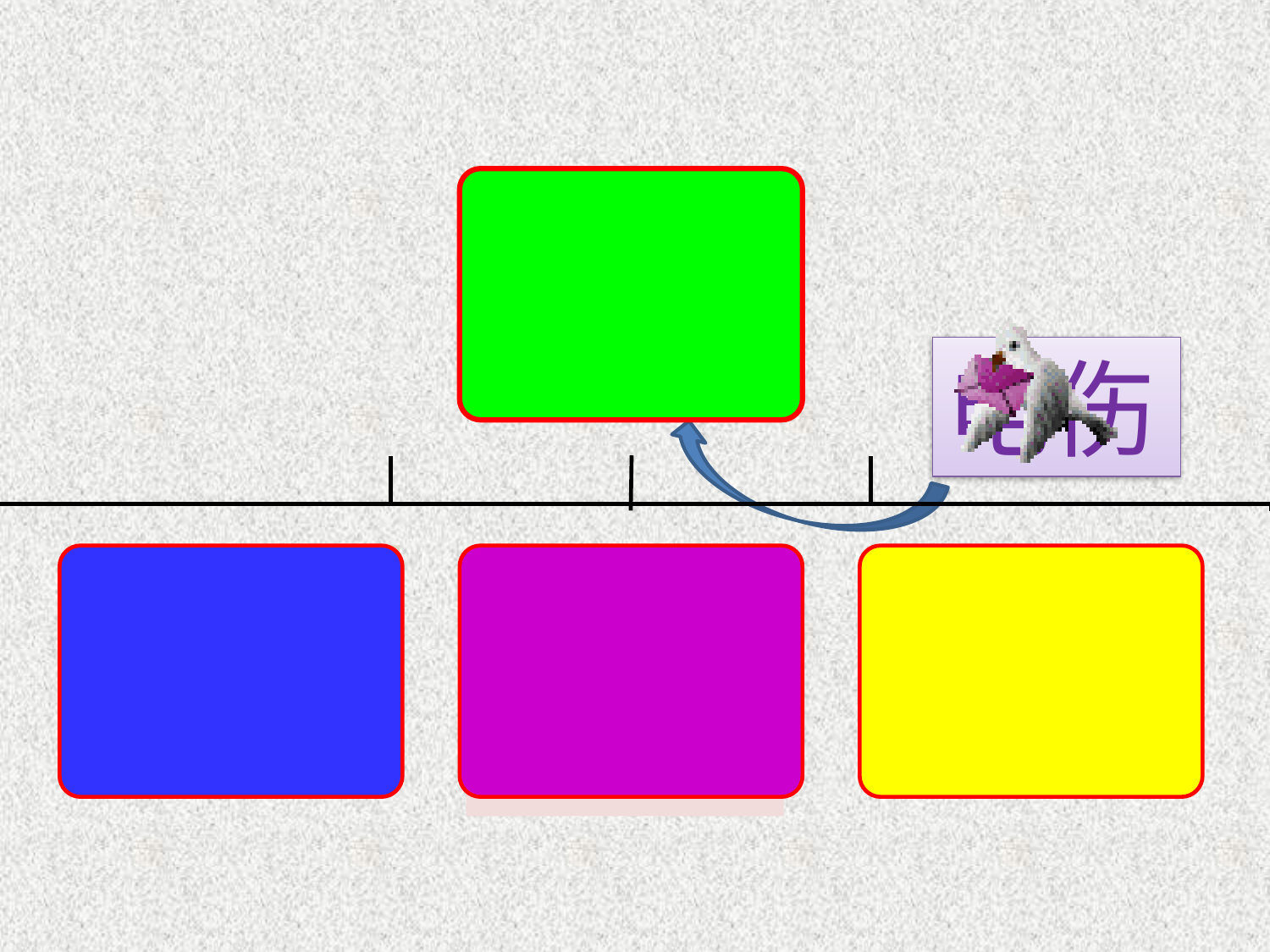

处理
方法
电伤

（1）病人神智清醒，但乏力、头晕、心悸、出冷汗，有恶心或呕吐。这时应就地安静休息，以减轻心脏负担，加快恢复。
（2） 病人呼吸、心跳尚在，但神志昏迷，此时应严密地观察，还要做好人工呼吸和心脏按压的准备工作。